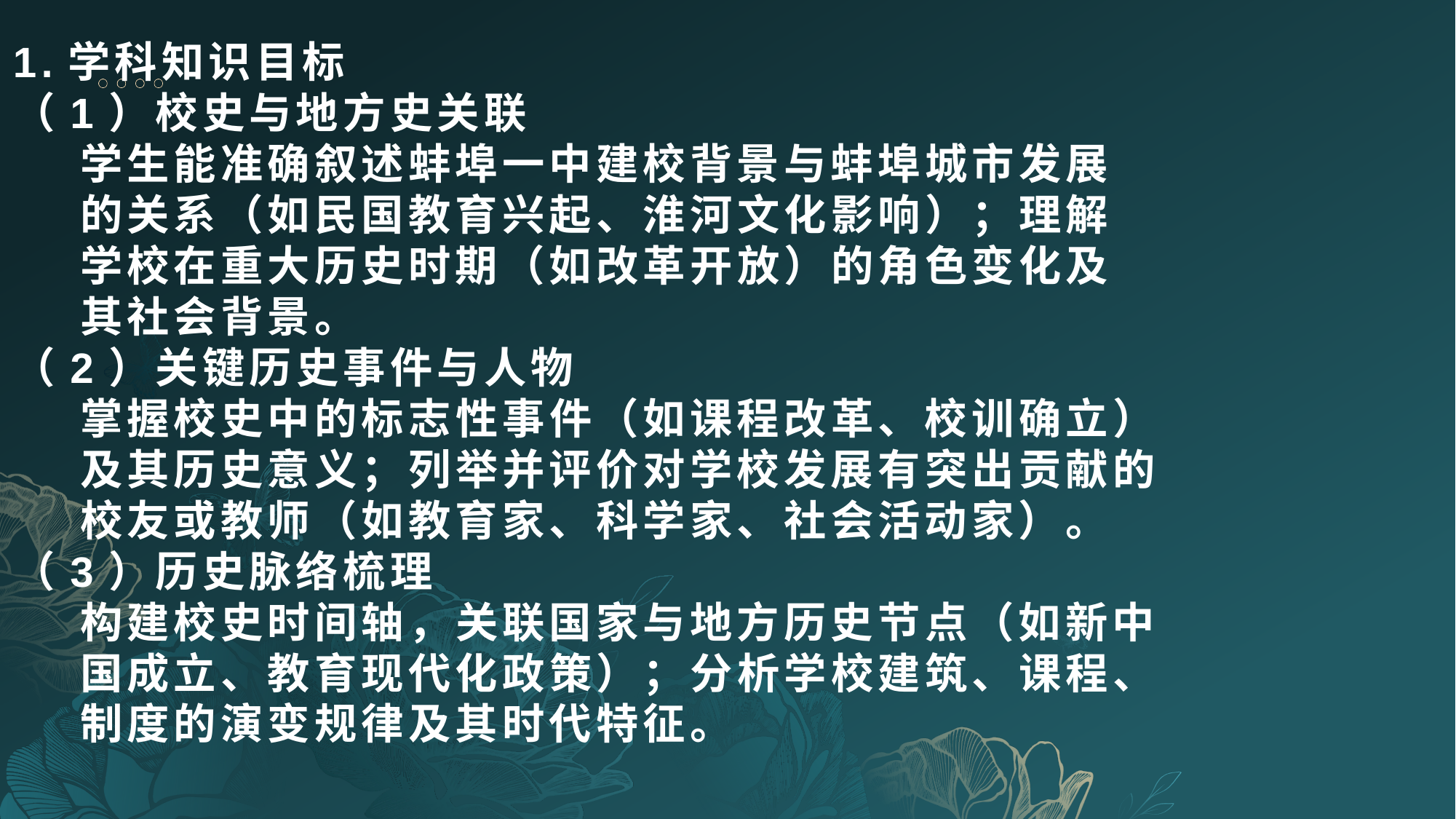

1.学科知识目标
（1）校史与地方史关联
    学生能准确叙述蚌埠一中建校背景与蚌埠城市发展
    的关系（如民国教育兴起、淮河文化影响）；理解
    学校在重大历史时期（如改革开放）的角色变化及
    其社会背景。
（2）关键历史事件与人物
    掌握校史中的标志性事件（如课程改革、校训确立）
    及其历史意义；列举并评价对学校发展有突出贡献的
    校友或教师（如教育家、科学家、社会活动家）。
（3）历史脉络梳理
    构建校史时间轴，关联国家与地方历史节点（如新中
    国成立、教育现代化政策）；分析学校建筑、课程、
    制度的演变规律及其时代特征。